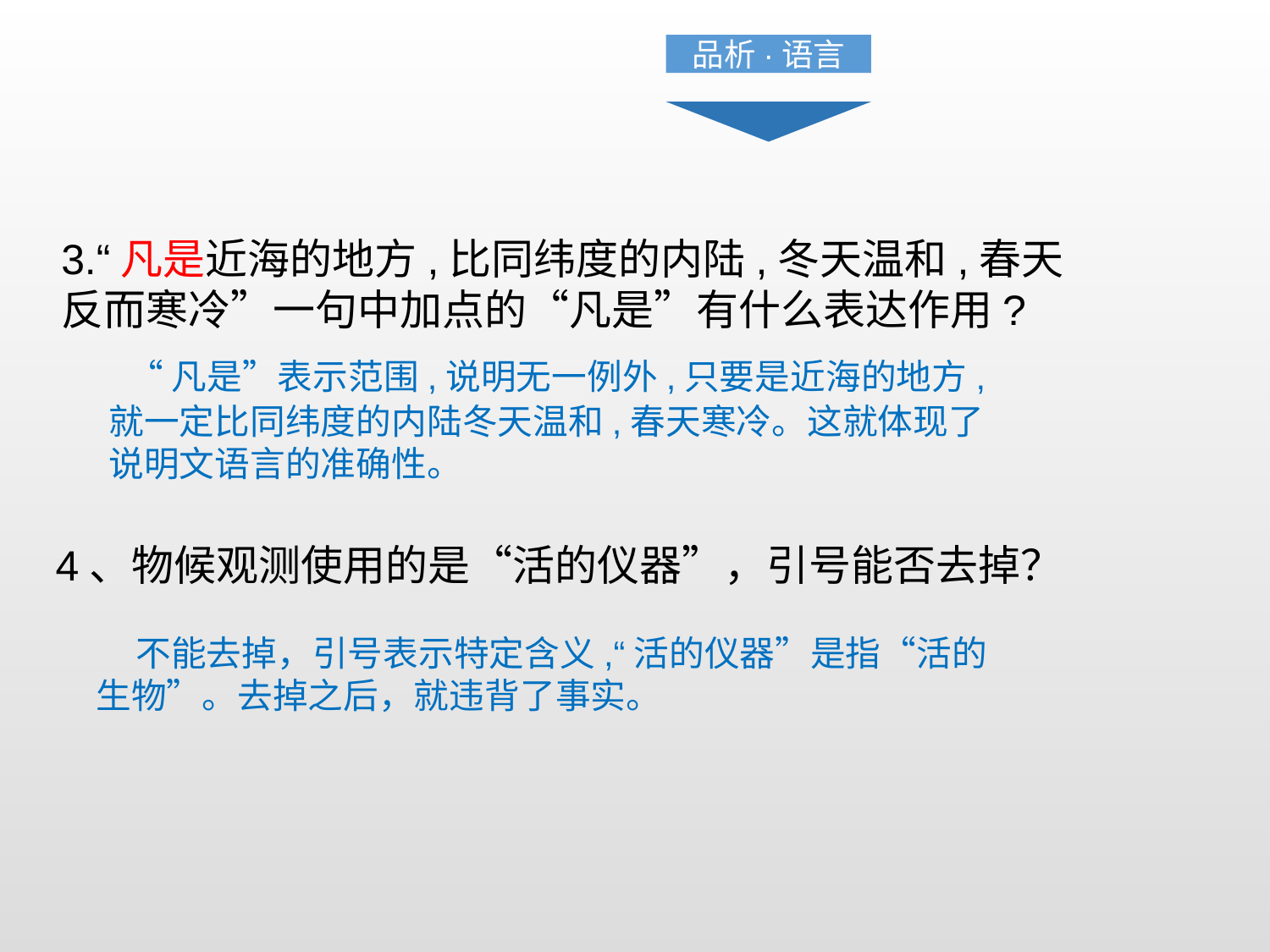

品析·语言

3.“凡是近海的地方,比同纬度的内陆,冬天温和,春天反而寒冷”一句中加点的“凡是”有什么表达作用?

      “凡是”表示范围,说明无一例外,只要是近海的地方,就一定比同纬度的内陆冬天温和,春天寒冷。这就体现了说明文语言的准确性。

4、物候观测使用的是“活的仪器”，引号能否去掉？
    不能去掉，引号表示特定含义,“活的仪器”是指“活的生物”。去掉之后，就违背了事实。